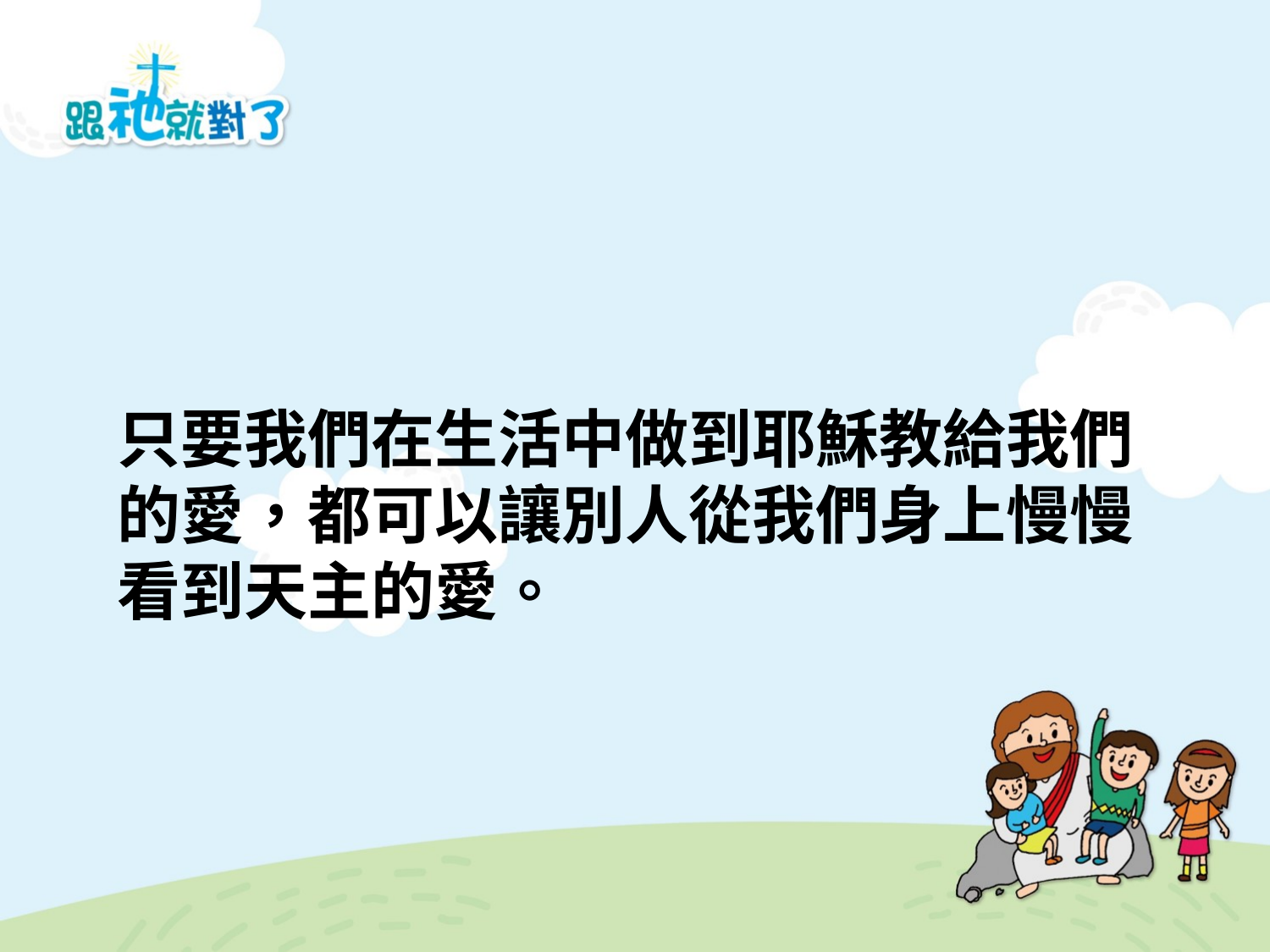

只要我們在生活中做到耶穌教給我們的愛，都可以讓別人從我們身上慢慢看到天主的愛。